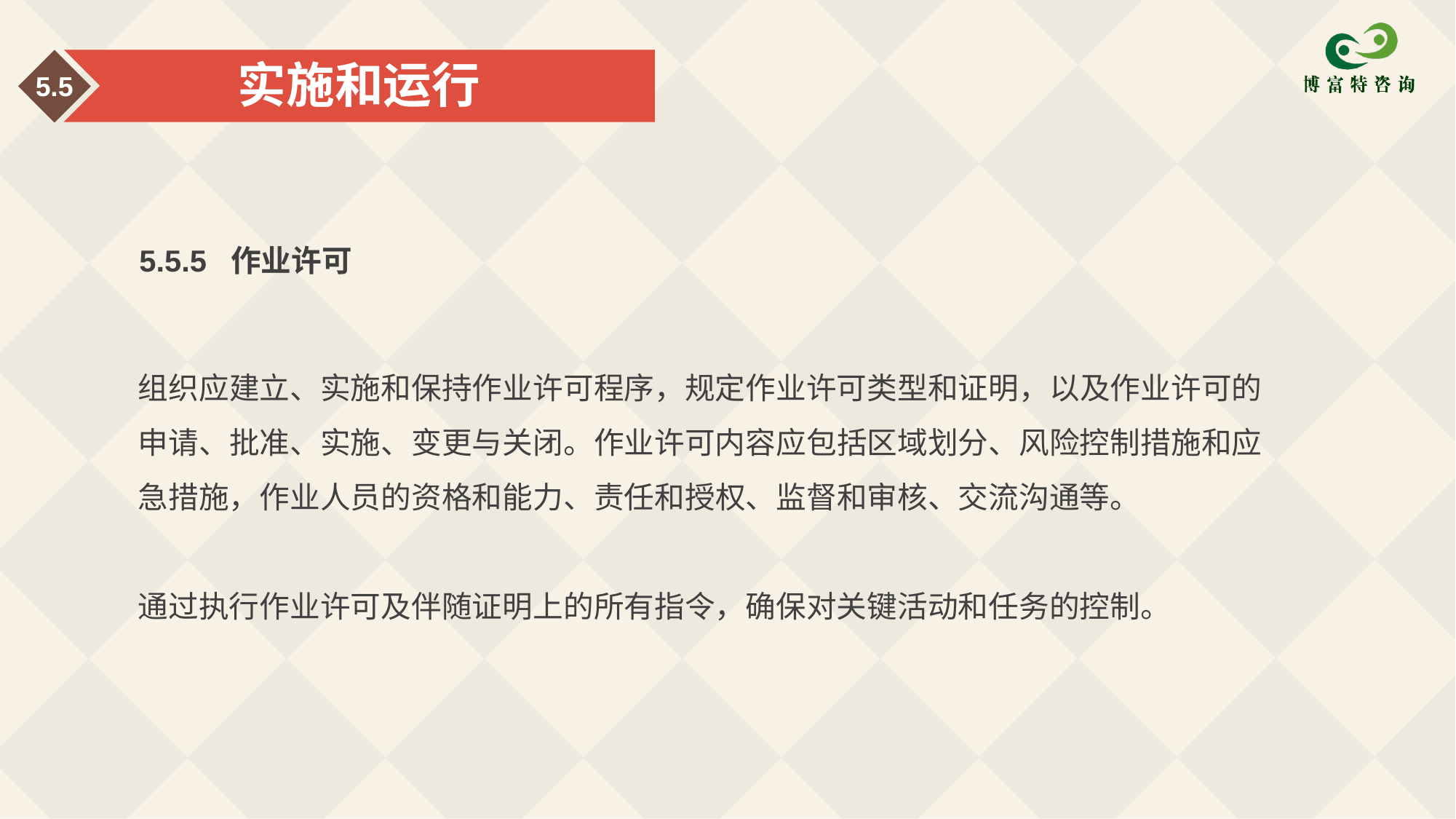

实施和运行

5.5
5.5.5  作业许可
组织应建立、实施和保持作业许可程序，规定作业许可类型和证明，以及作业许可的申请、批准、实施、变更与关闭。作业许可内容应包括区域划分、风险控制措施和应急措施，作业人员的资格和能力、责任和授权、监督和审核、交流沟通等。

通过执行作业许可及伴随证明上的所有指令，确保对关键活动和任务的控制。